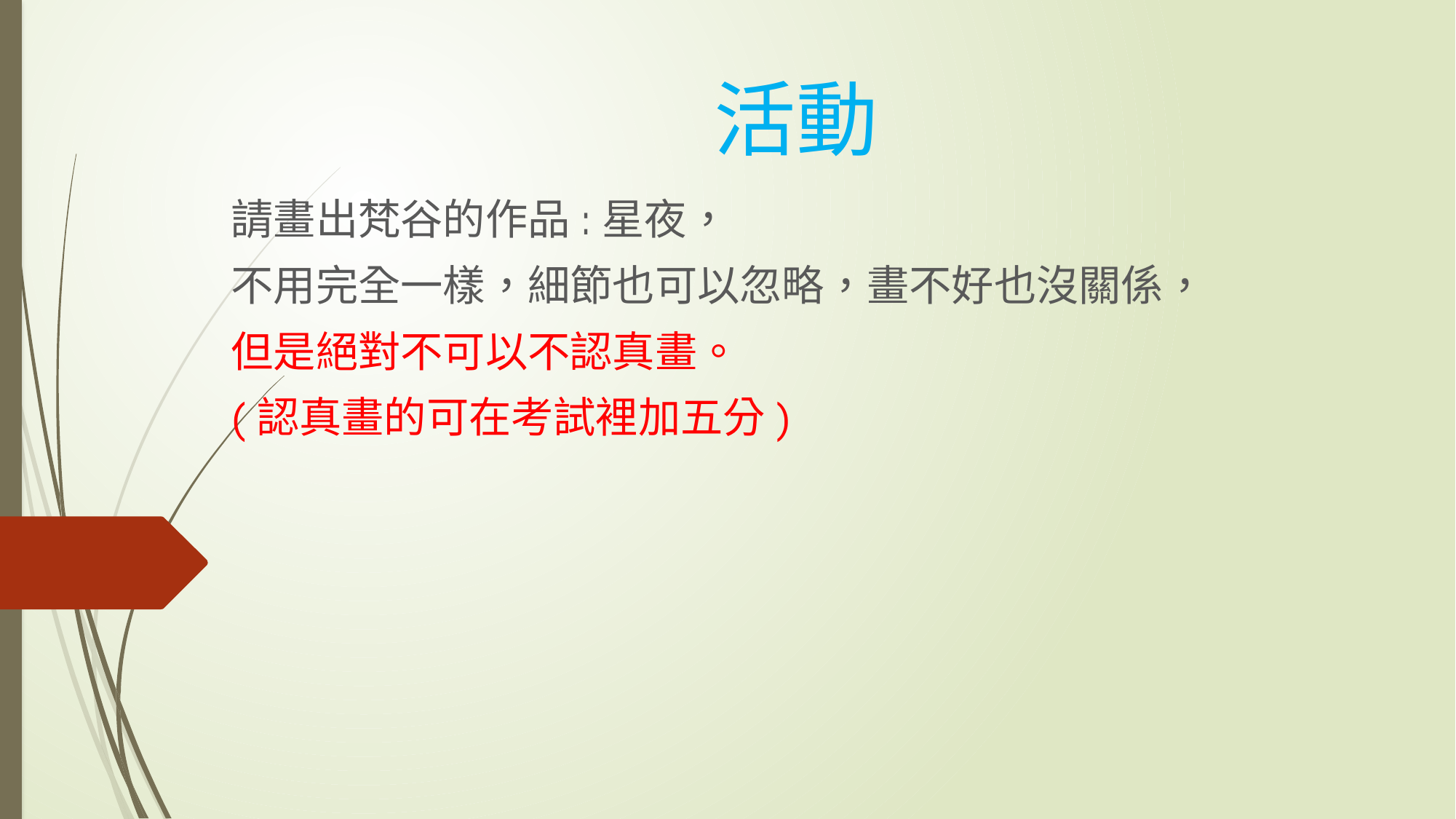

# 活動
請畫出梵谷的作品:星夜，
不用完全一樣，細節也可以忽略，畫不好也沒關係，
但是絕對不可以不認真畫。
(認真畫的可在考試裡加五分)